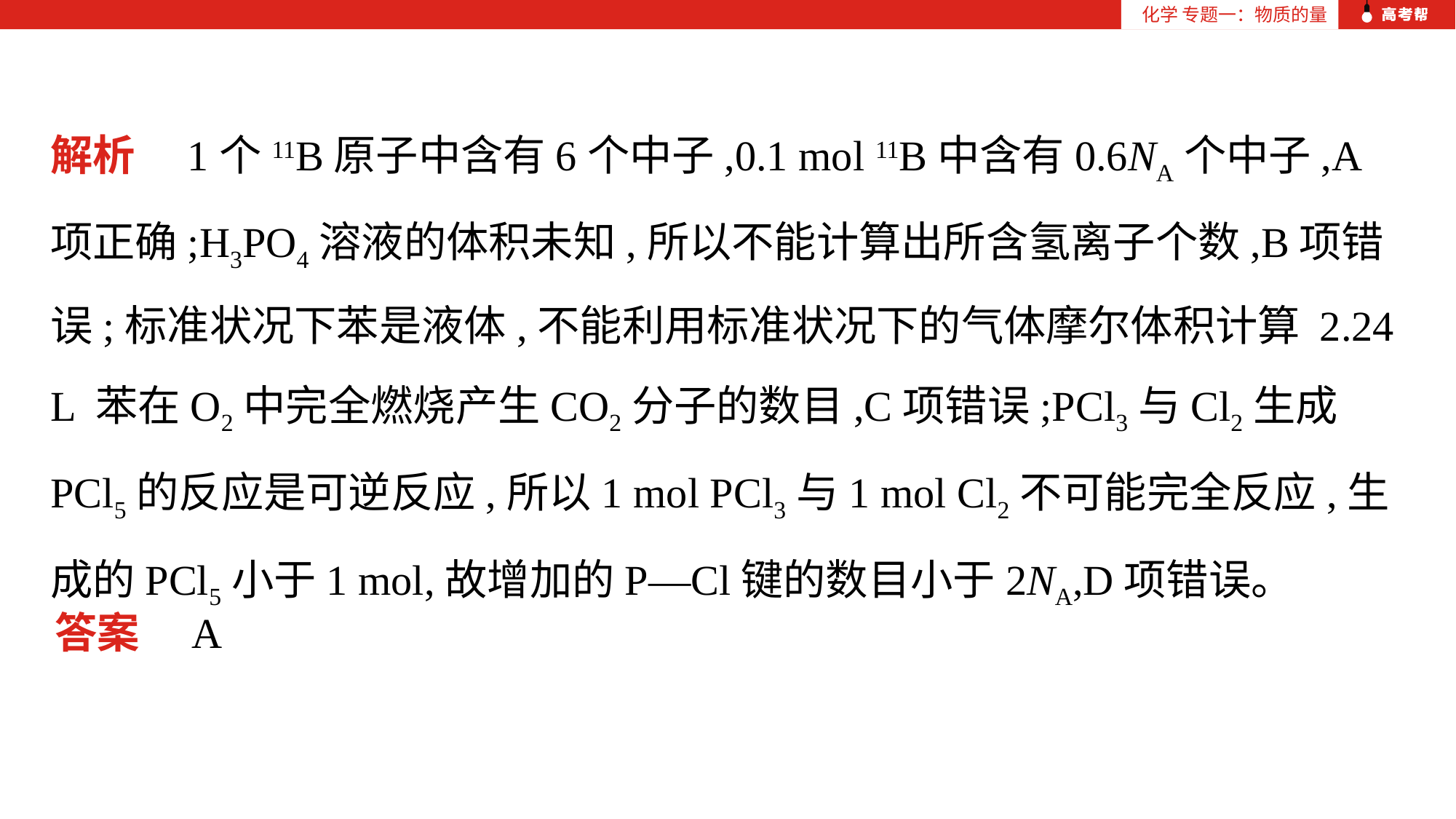

化学 专题一：物质的量
解析　1个11B原子中含有6个中子,0.1 mol 11B中含有0.6NA个中子,A项正确;H3PO4溶液的体积未知,所以不能计算出所含氢离子个数,B项错误;标准状况下苯是液体,不能利用标准状况下的气体摩尔体积计算 2.24 L 苯在O2中完全燃烧产生CO2分子的数目,C项错误;PCl3与Cl2生成PCl5的反应是可逆反应,所以1 mol PCl3与1 mol Cl2不可能完全反应,生成的PCl5小于1 mol,故增加的P—Cl键的数目小于2NA,D项错误。
答案　A